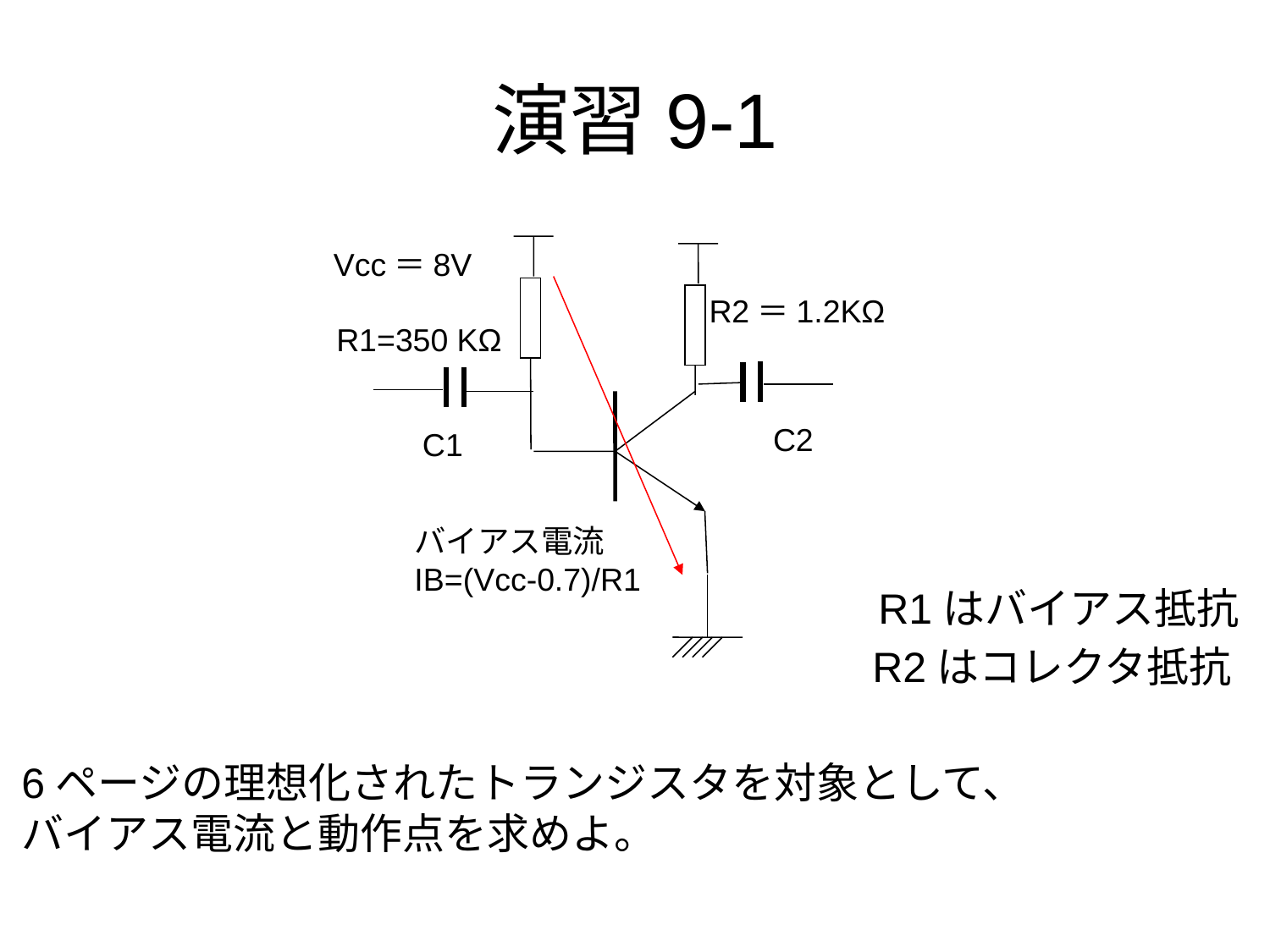

# 演習9-1

Vcc＝8V

R2＝1.2KΩ

R1=350 KΩ

C2
C1

バイアス電流
IB=(Vcc-0.7)/R1

R1はバイアス抵抗
R2はコレクタ抵抗
6ページの理想化されたトランジスタを対象として、
バイアス電流と動作点を求めよ。